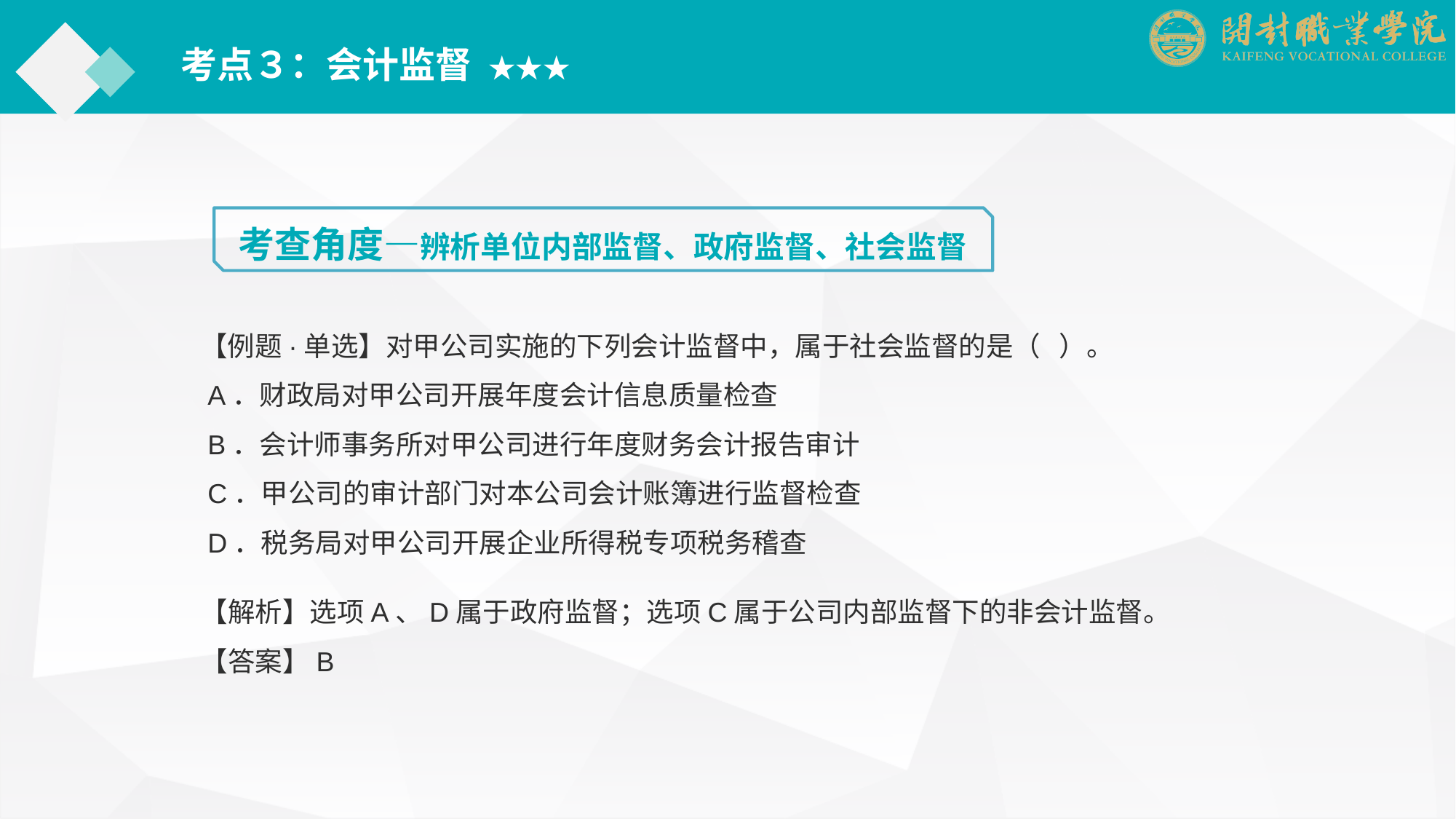

考点３：会计监督  ★★★
考查角度—辨析单位内部监督、政府监督、社会监督

【例题·单选】对甲公司实施的下列会计监督中，属于社会监督的是（   ）。
 A．财政局对甲公司开展年度会计信息质量检查
 B．会计师事务所对甲公司进行年度财务会计报告审计
 C．甲公司的审计部门对本公司会计账簿进行监督检查
 D．税务局对甲公司开展企业所得税专项税务稽查
【解析】选项A、D属于政府监督；选项C属于公司内部监督下的非会计监督。
【答案】B